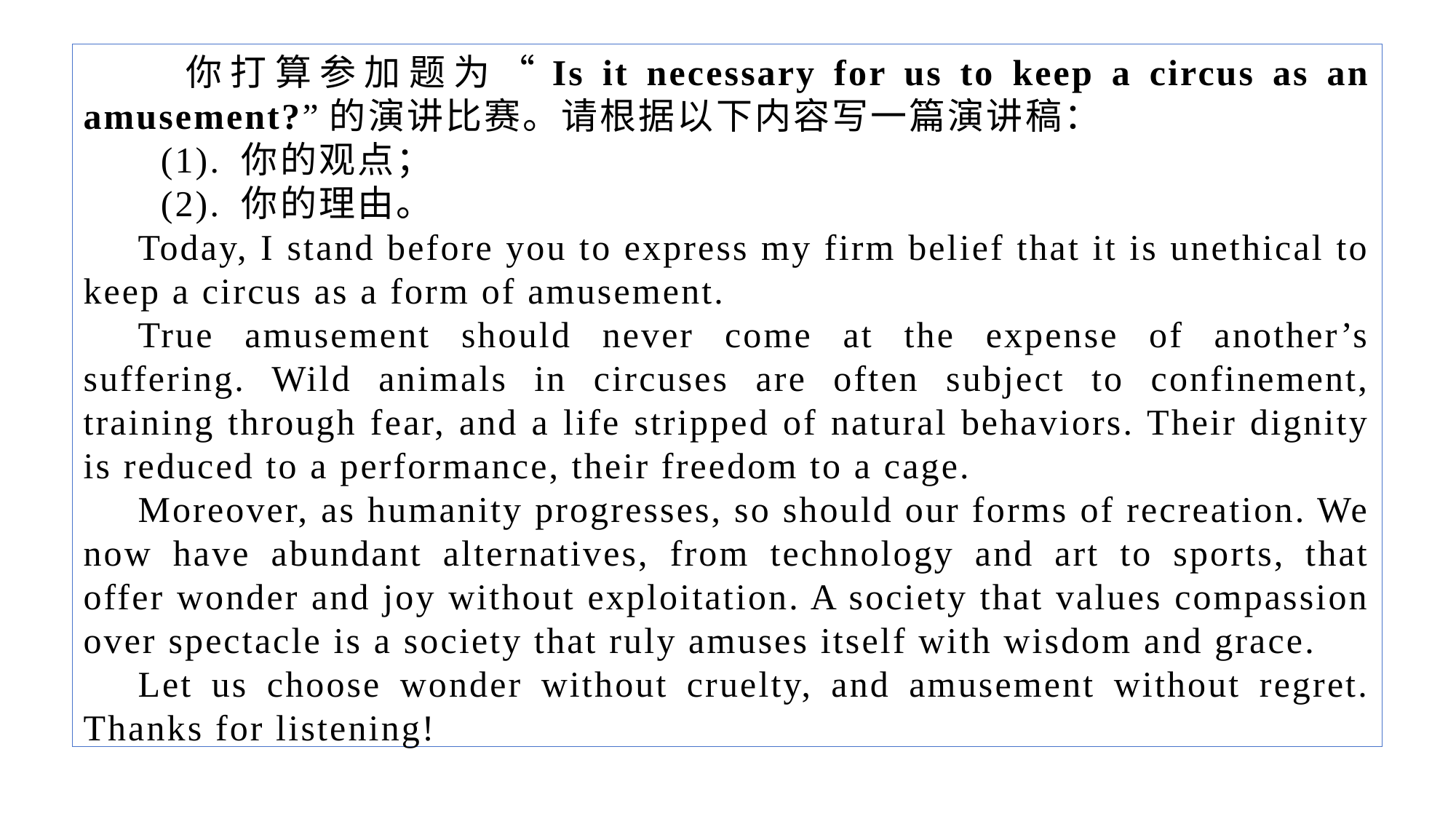

你打算参加题为“Is it necessary for us to keep a circus as an amusement?”的演讲比赛。请根据以下内容写一篇演讲稿：
  (1). 你的观点；
  (2). 你的理由。
Today, I stand before you to express my firm belief that it is unethical to keep a circus as a form of amusement.
True amusement should never come at the expense of another’s suffering. Wild animals in circuses are often subject to confinement, training through fear, and a life stripped of natural behaviors. Their dignity is reduced to a performance, their freedom to a cage.
Moreover, as humanity progresses, so should our forms of recreation. We now have abundant alternatives, from technology and art to sports, that offer wonder and joy without exploitation. A society that values compassion over spectacle is a society that ruly amuses itself with wisdom and grace.
Let us choose wonder without cruelty, and amusement without regret. Thanks for listening!